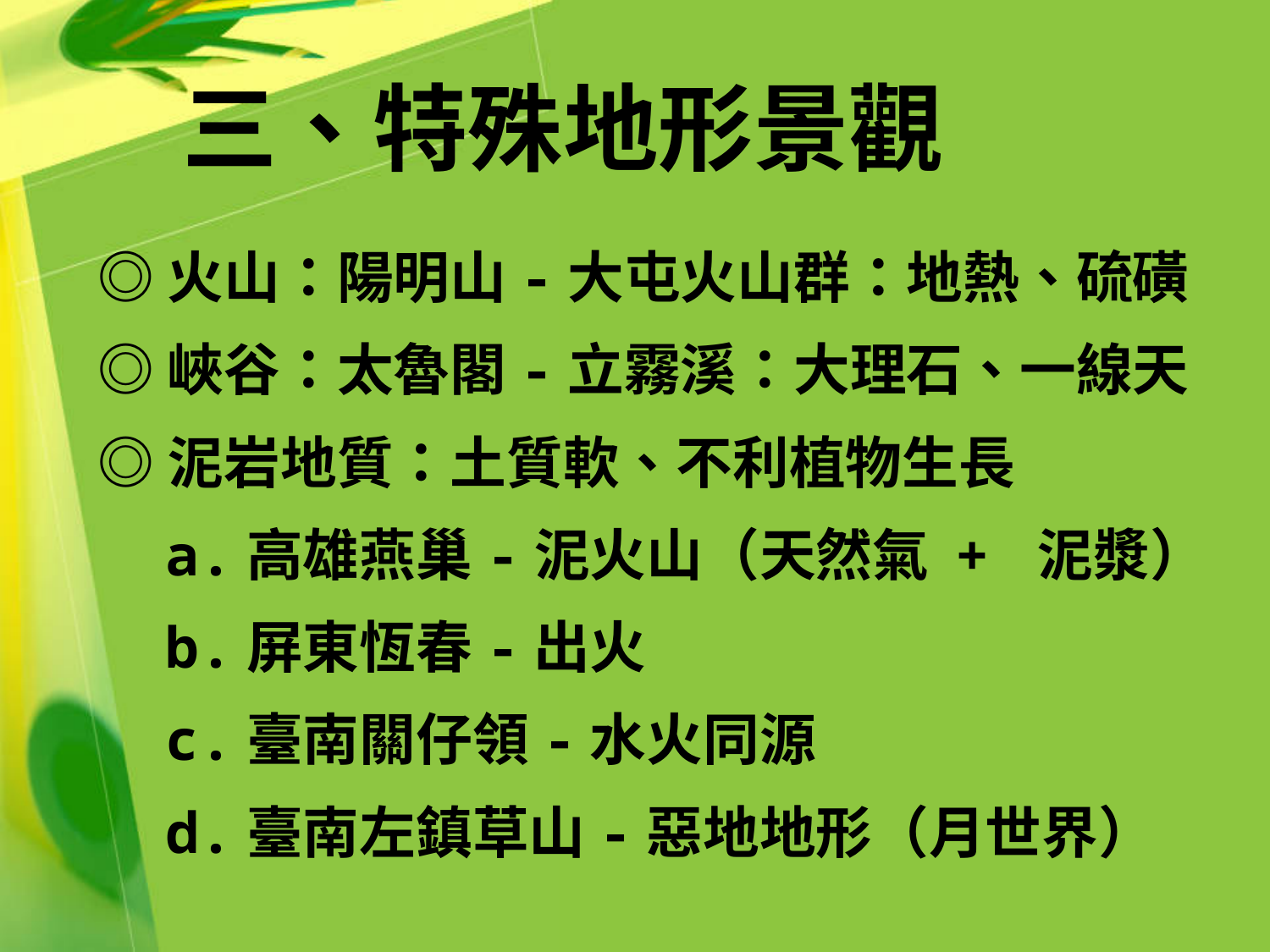

# 三、特殊地形景觀
◎火山：陽明山-大屯火山群：地熱、硫磺
◎峽谷：太魯閣-立霧溪：大理石、一線天
◎泥岩地質：土質軟、不利植物生長
  a.高雄燕巢-泥火山（天然氣 + 泥漿）
  b.屏東恆春-出火
  c.臺南關仔領-水火同源
  d.臺南左鎮草山-惡地地形（月世界）